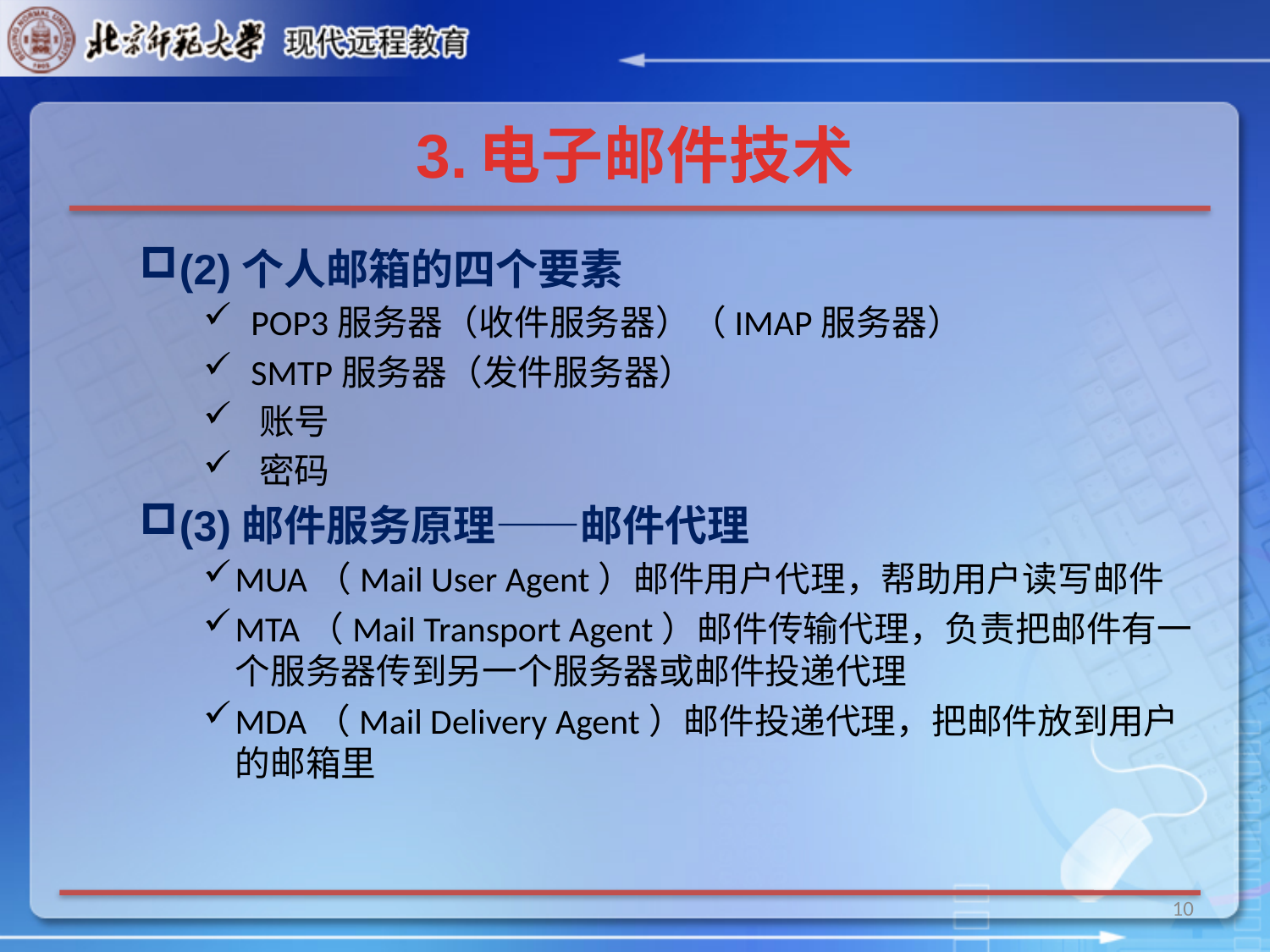

# 3.电子邮件技术
(2)个人邮箱的四个要素
  POP3服务器（收件服务器）（IMAP服务器）
  SMTP服务器（发件服务器）
  账号
  密码
(3)邮件服务原理——邮件代理
MUA（Mail User Agent）邮件用户代理，帮助用户读写邮件
MTA（Mail Transport Agent）邮件传输代理，负责把邮件有一个服务器传到另一个服务器或邮件投递代理
MDA（Mail Delivery Agent）邮件投递代理，把邮件放到用户的邮箱里
10